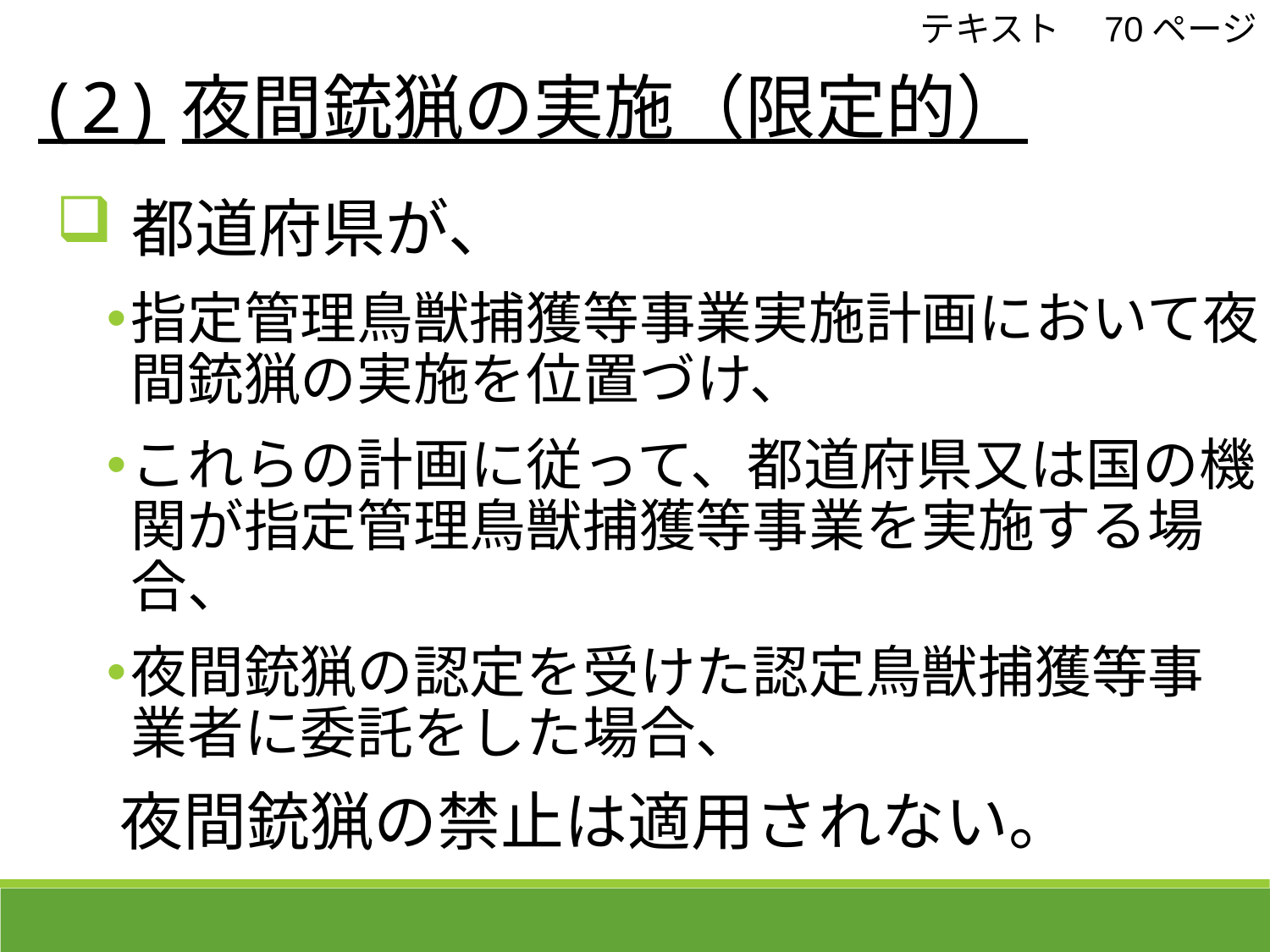

テキスト　70ページ
 (2)夜間銃猟の実施（限定的）
都道府県が、
指定管理鳥獣捕獲等事業実施計画において夜間銃猟の実施を位置づけ、
これらの計画に従って、都道府県又は国の機関が指定管理鳥獣捕獲等事業を実施する場合、
夜間銃猟の認定を受けた認定鳥獣捕獲等事業者に委託をした場合、
　夜間銃猟の禁止は適用されない。